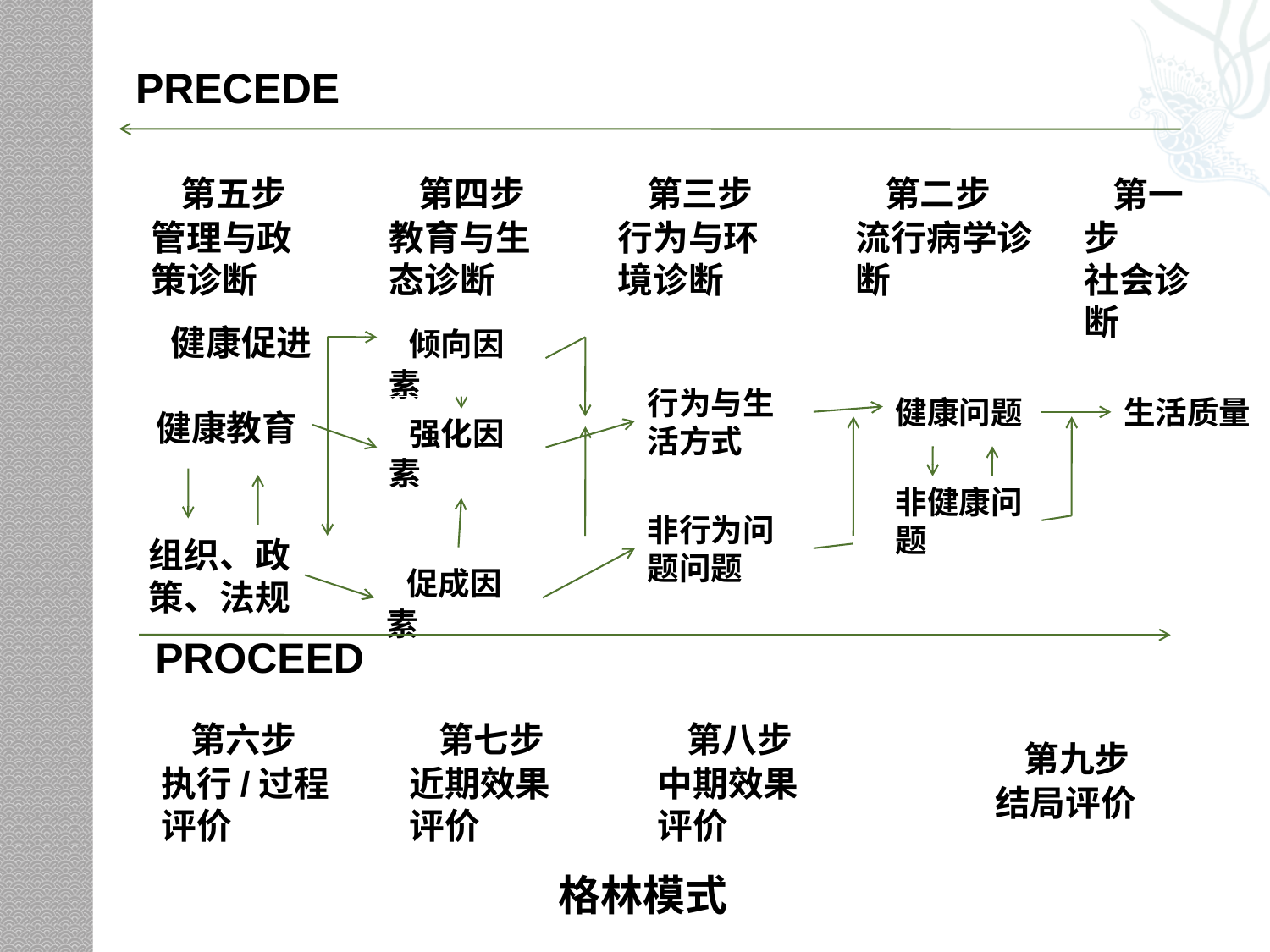

PRECEDE
  第五步
管理与政策诊断
  第四步
教育与生态诊断
  第三步
行为与环境诊断
  第二步
流行病学诊断
  第一步
社会诊断
  健康促进
 倾向因素
行为与生活方式
健康问题
生活质量
 健康教育
 强化因素
非健康问题
非行为问题问题
组织、政策、法规
 促成因素
  PROCEED
  第六步
执行/过程评价
  第七步
近期效果评价
  第八步
中期效果评价
  第九步
结局评价
                             格林模式